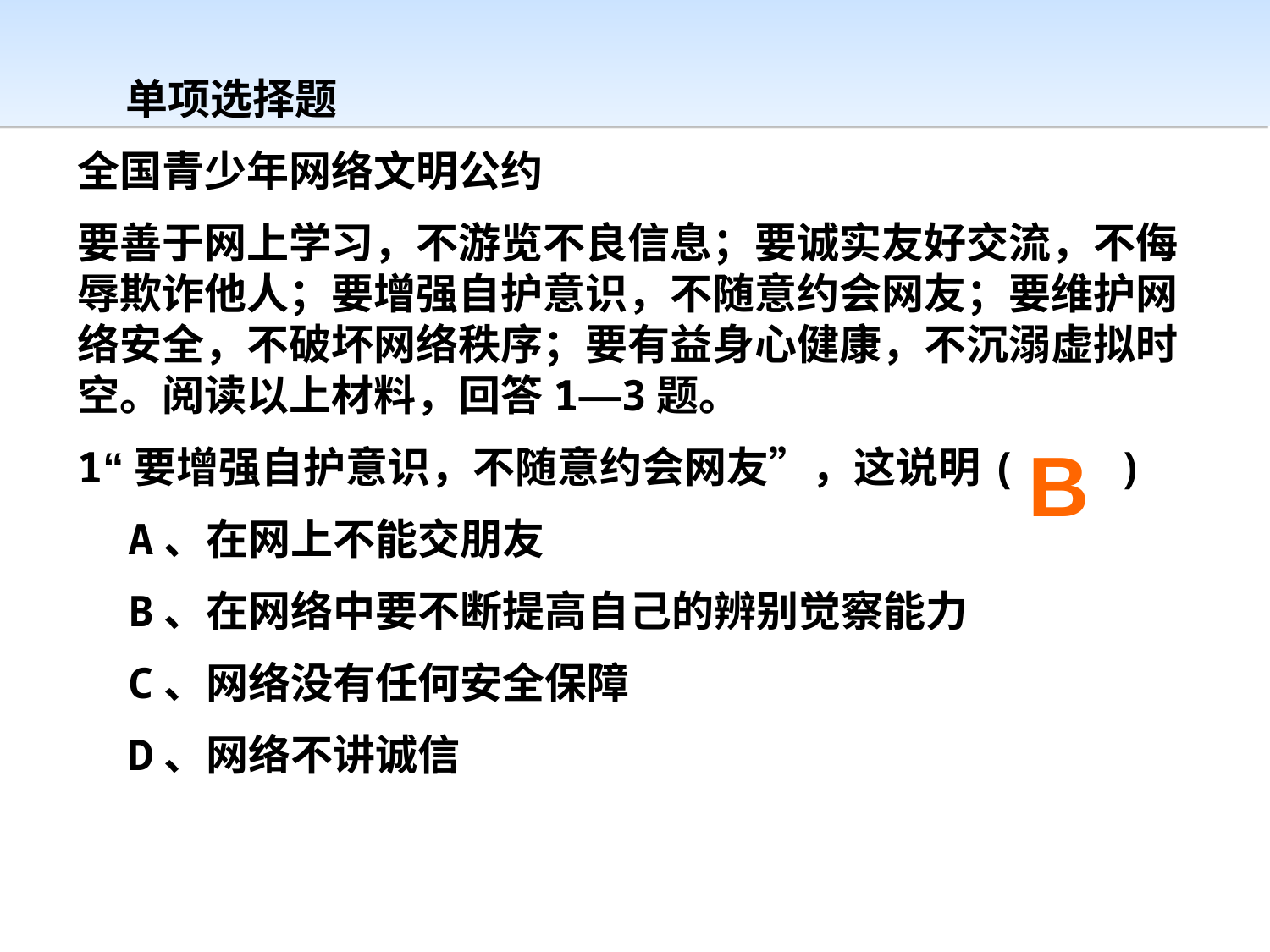

单项选择题
全国青少年网络文明公约
要善于网上学习，不游览不良信息；要诚实友好交流，不侮辱欺诈他人；要增强自护意识，不随意约会网友；要维护网络安全，不破坏网络秩序；要有益身心健康，不沉溺虚拟时空。阅读以上材料，回答1—3题。
1“要增强自护意识，不随意约会网友”，这说明(    )
  A、在网上不能交朋友
  B、在网络中要不断提高自己的辨别觉察能力
  C、网络没有任何安全保障
  D、网络不讲诚信

B